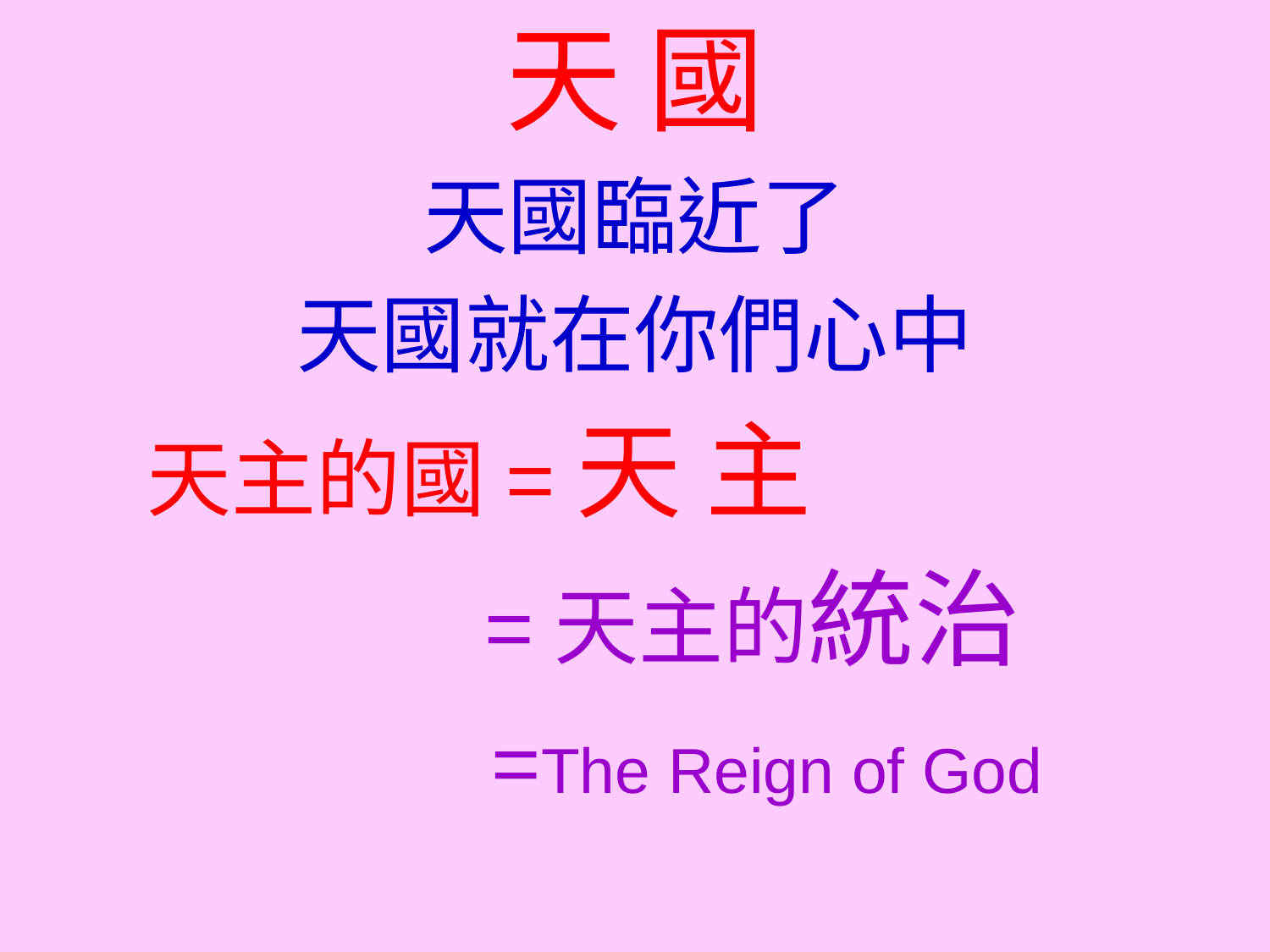

天 國
天國臨近了
天國就在你們心中
      天主的國=天 主
          =天主的統治
           =The Reign of God